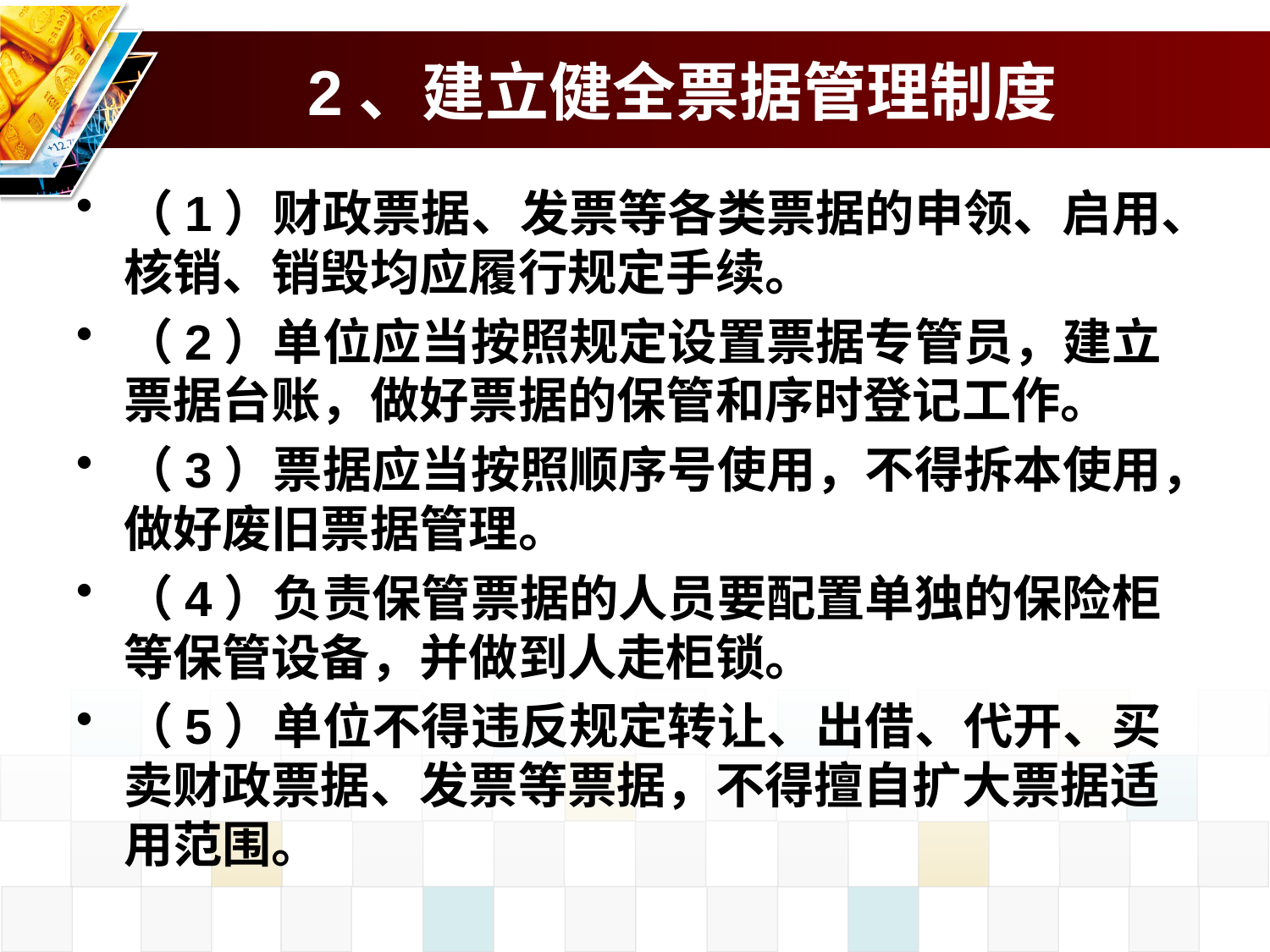

# 2、建立健全票据管理制度
（1）财政票据、发票等各类票据的申领、启用、核销、销毁均应履行规定手续。
（2）单位应当按照规定设置票据专管员，建立票据台账，做好票据的保管和序时登记工作。
（3）票据应当按照顺序号使用，不得拆本使用，做好废旧票据管理。
（4）负责保管票据的人员要配置单独的保险柜等保管设备，并做到人走柜锁。
（5）单位不得违反规定转让、出借、代开、买卖财政票据、发票等票据，不得擅自扩大票据适用范围。